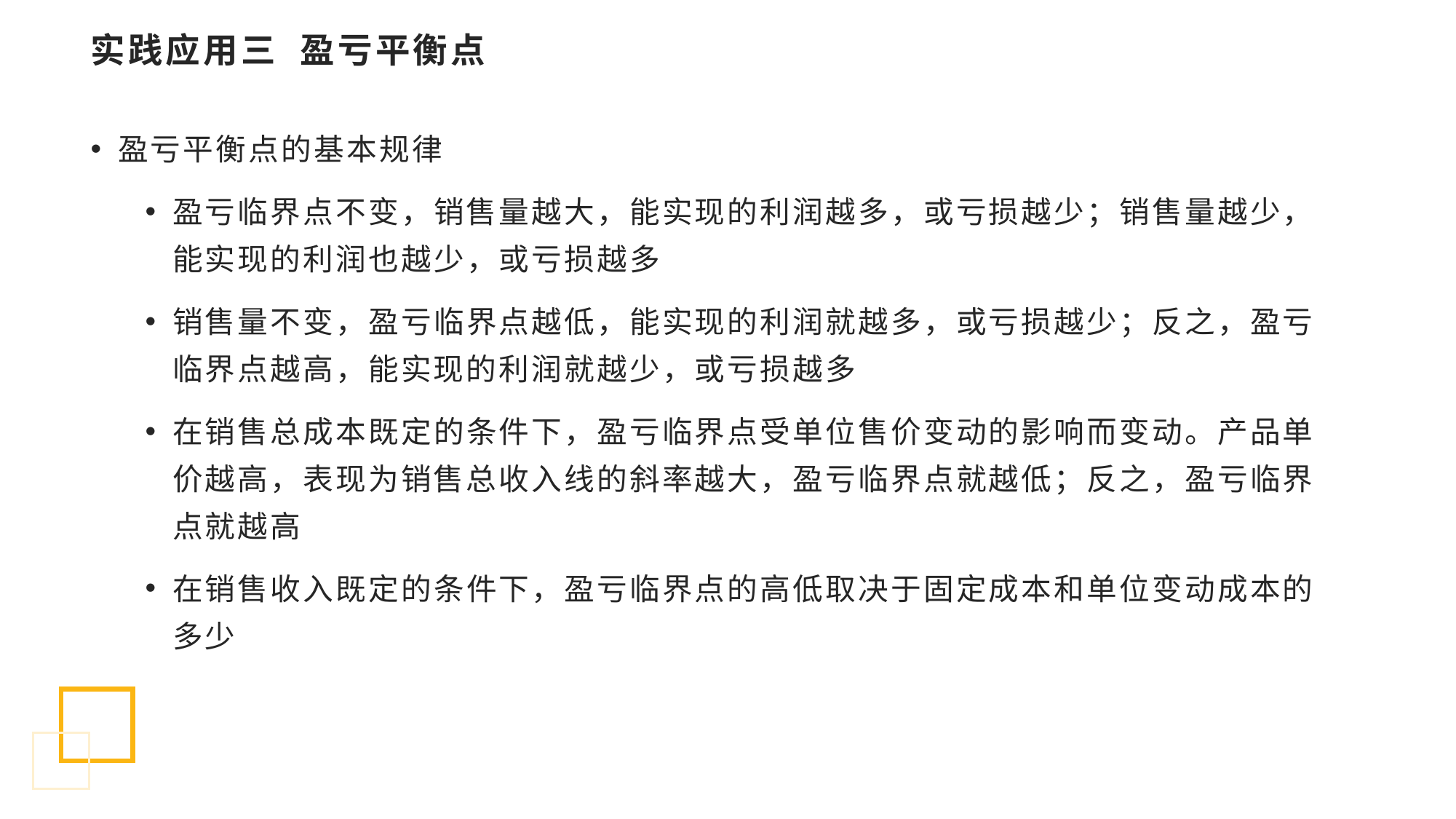

# 实践应用三  盈亏平衡点
盈亏平衡点的基本规律
盈亏临界点不变，销售量越大，能实现的利润越多，或亏损越少；销售量越少，能实现的利润也越少，或亏损越多
销售量不变，盈亏临界点越低，能实现的利润就越多，或亏损越少；反之，盈亏临界点越高，能实现的利润就越少，或亏损越多
在销售总成本既定的条件下，盈亏临界点受单位售价变动的影响而变动。产品单价越高，表现为销售总收入线的斜率越大，盈亏临界点就越低；反之，盈亏临界点就越高
在销售收入既定的条件下，盈亏临界点的高低取决于固定成本和单位变动成本的多少